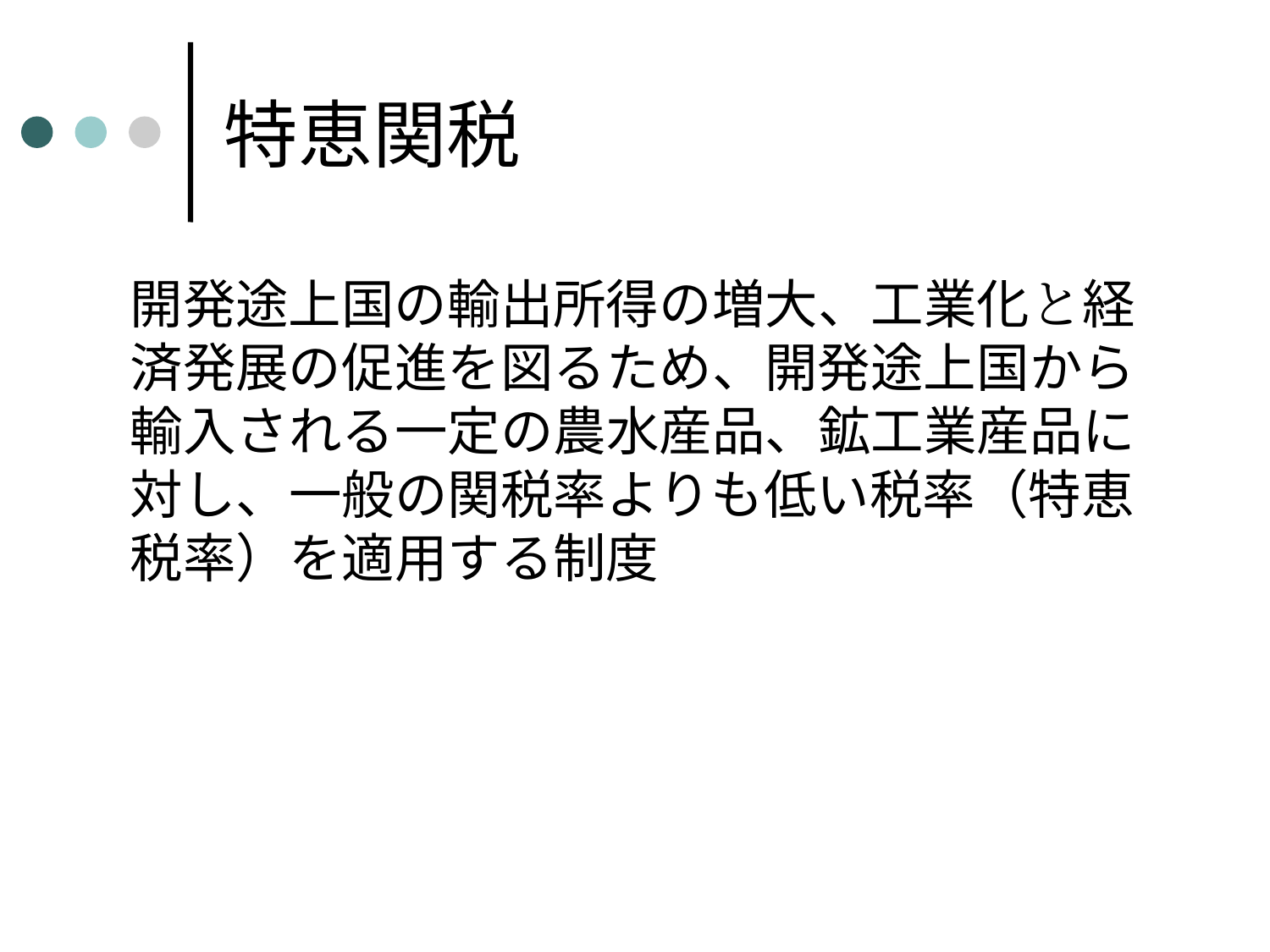

# 特恵関税
開発途上国の輸出所得の増大、工業化と経済発展の促進を図るため、開発途上国から輸入される一定の農水産品、鉱工業産品に対し、一般の関税率よりも低い税率（特恵税率）を適用する制度